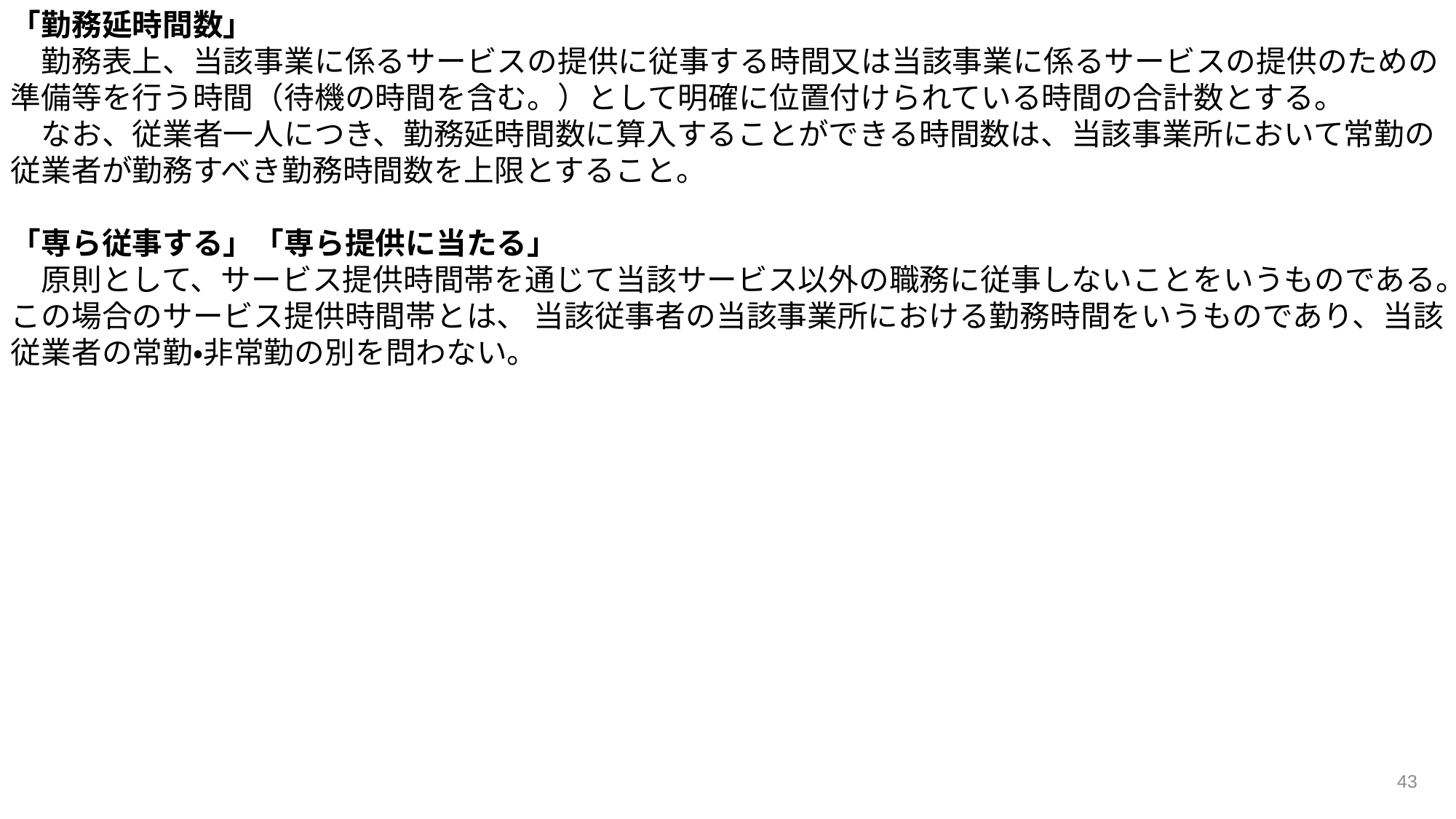

「勤務延時間数」
　勤務表上、当該事業に係るサービスの提供に従事する時間又は当該事業に係るサービスの提供のための準備等を行う時間（待機の時間を含む。）として明確に位置付けられている時間の合計数とする。
　なお、従業者一人につき、勤務延時間数に算入することができる時間数は、当該事業所において常勤の従業者が勤務すべき勤務時間数を上限とすること。

「専ら従事する」「専ら提供に当たる」
　原則として、サービス提供時間帯を通じて当該サービス以外の職務に従事しないことをいうものである。この場合のサービス提供時間帯とは、 当該従事者の当該事業所における勤務時間をいうものであり、当該従業者の常勤・非常勤の別を問わない。

43